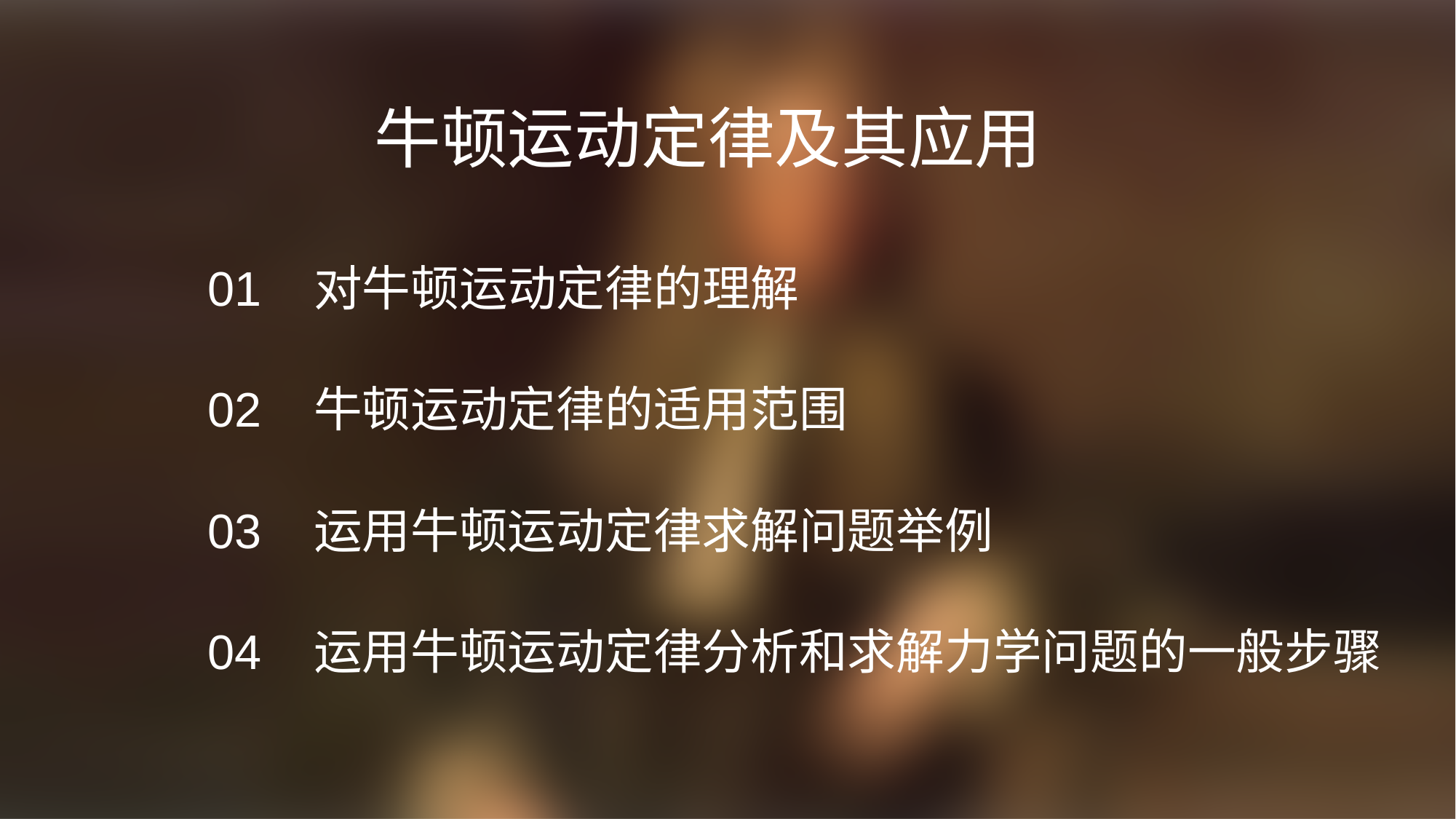

牛顿运动定律及其应用
01   对牛顿运动定律的理解

02   牛顿运动定律的适用范围

03   运用牛顿运动定律求解问题举例

04   运用牛顿运动定律分析和求解力学问题的一般步骤